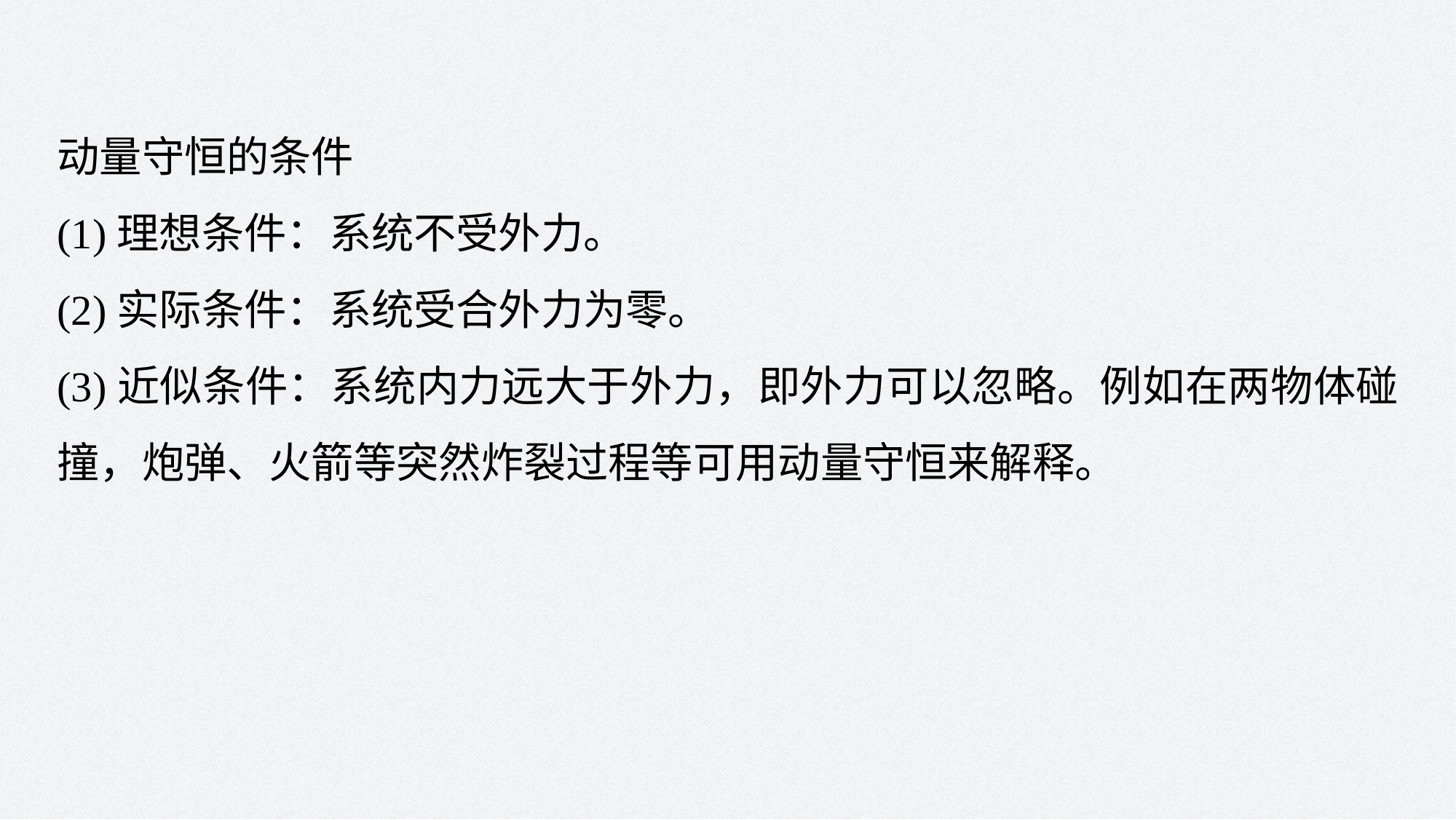

动量守恒的条件
(1)理想条件：系统不受外力。
(2)实际条件：系统受合外力为零。
(3)近似条件：系统内力远大于外力，即外力可以忽略。例如在两物体碰撞，炮弹、火箭等突然炸裂过程等可用动量守恒来解释。